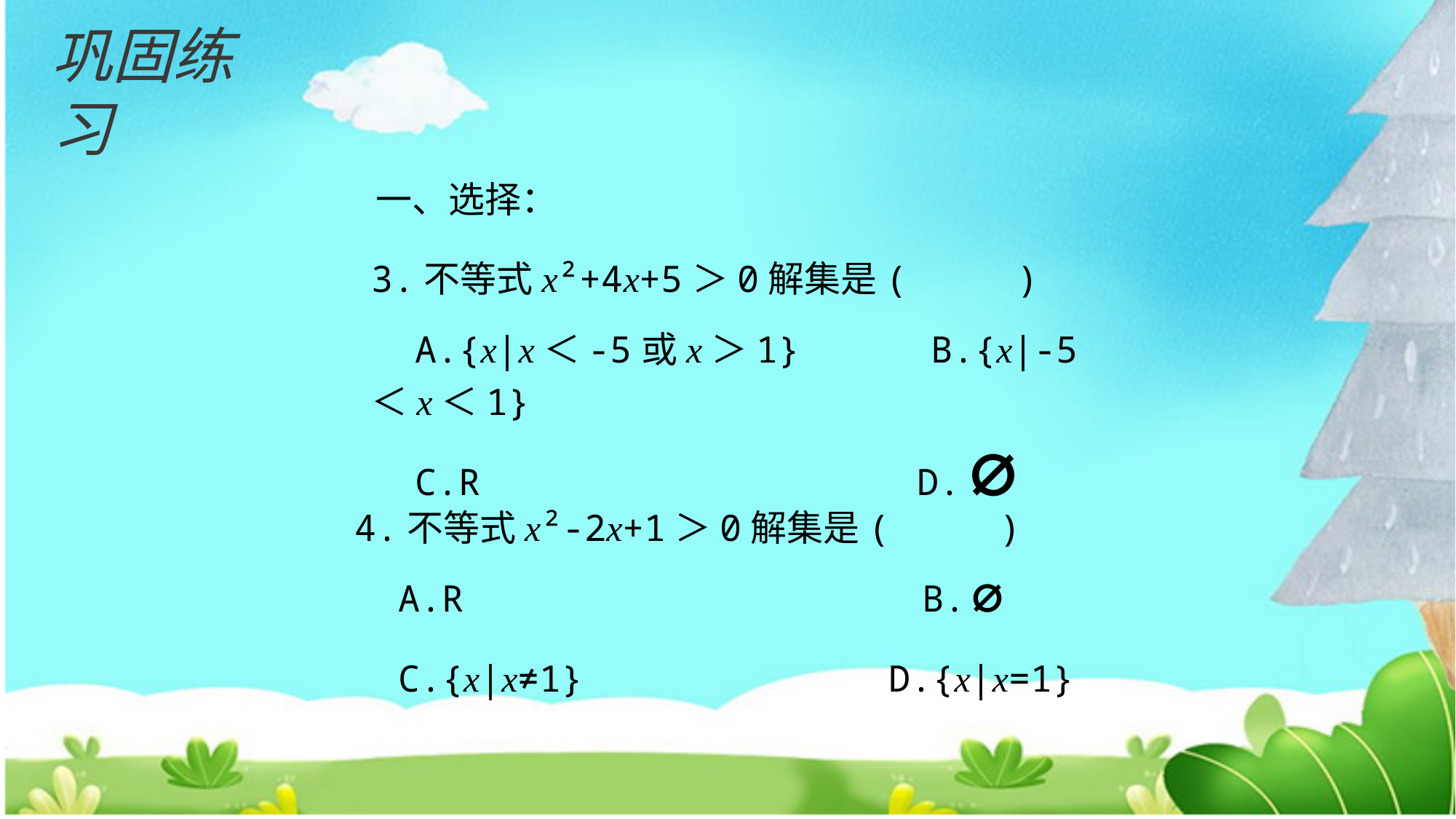

巩固练习
一、选择：

3.不等式x²+4x+5＞0解集是(     )
  A.{x|x＜-5或x＞1}      B.{x|-5＜x＜1}
  C.R                    D.∅
4.不等式x²-2x+1＞0解集是(     )
  A.R                     B.∅
  C.{x|x≠1}              D.{x|x=1}